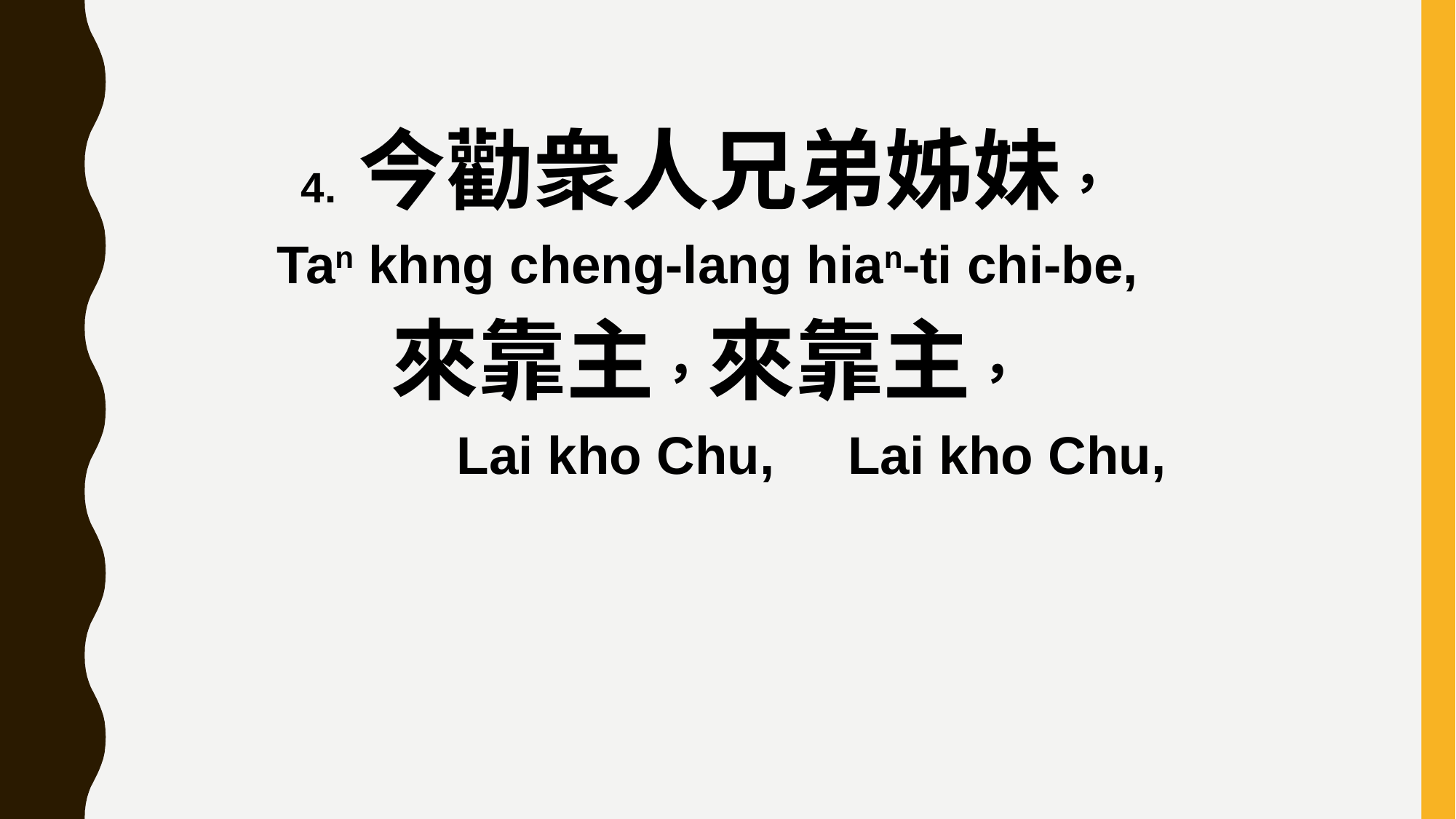

4. 今勸衆人兄弟姊妹，
Tan khng cheng-lang hian-ti chi-be,
來靠主，來靠主，
                    Lai kho Chu,     Lai kho Chu,